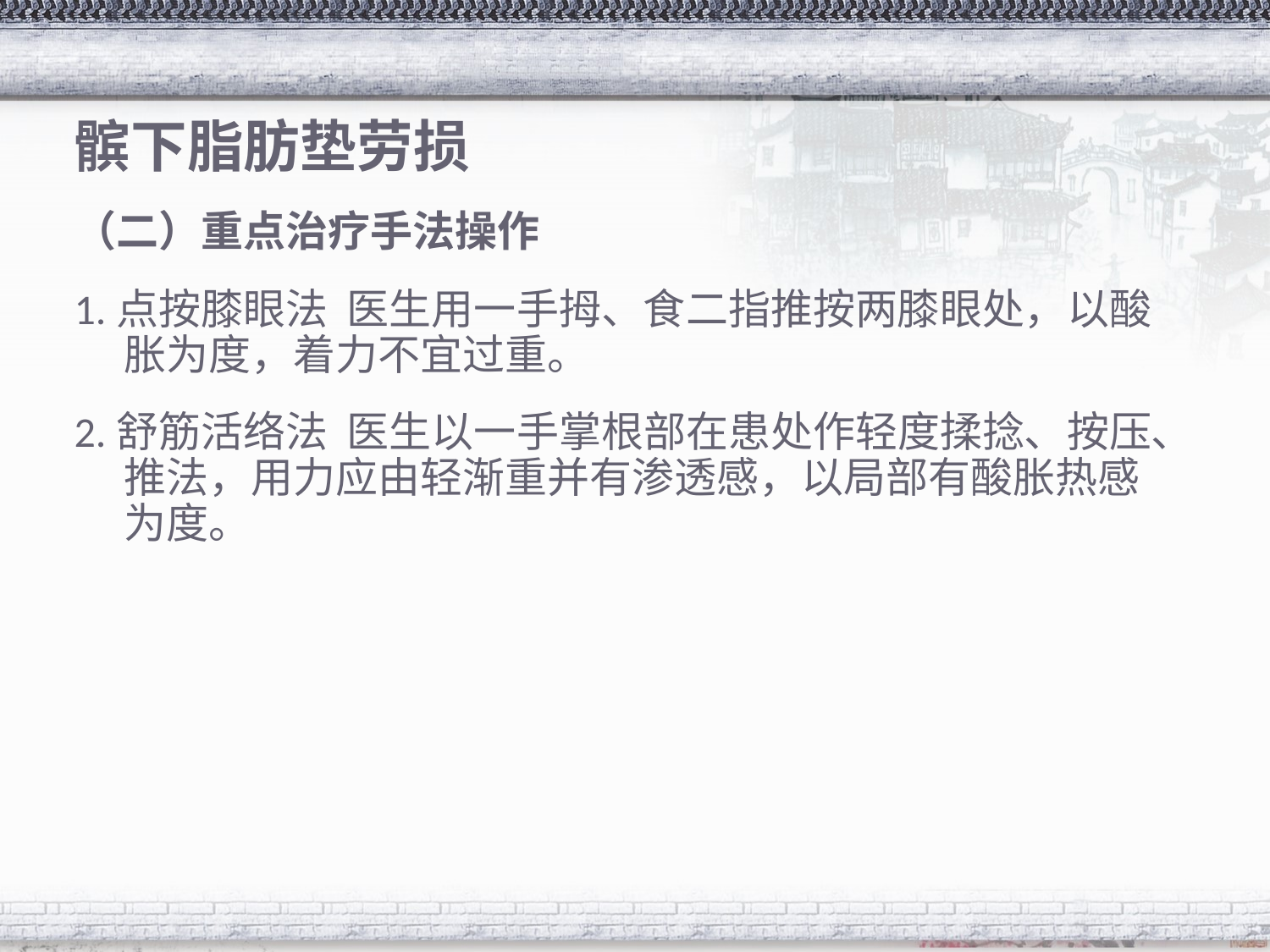

# 髌下脂肪垫劳损
（二）重点治疗手法操作
1.点按膝眼法  医生用一手拇、食二指推按两膝眼处，以酸胀为度，着力不宜过重。
2.舒筋活络法  医生以一手掌根部在患处作轻度揉捻、按压、推法，用力应由轻渐重并有渗透感，以局部有酸胀热感为度。